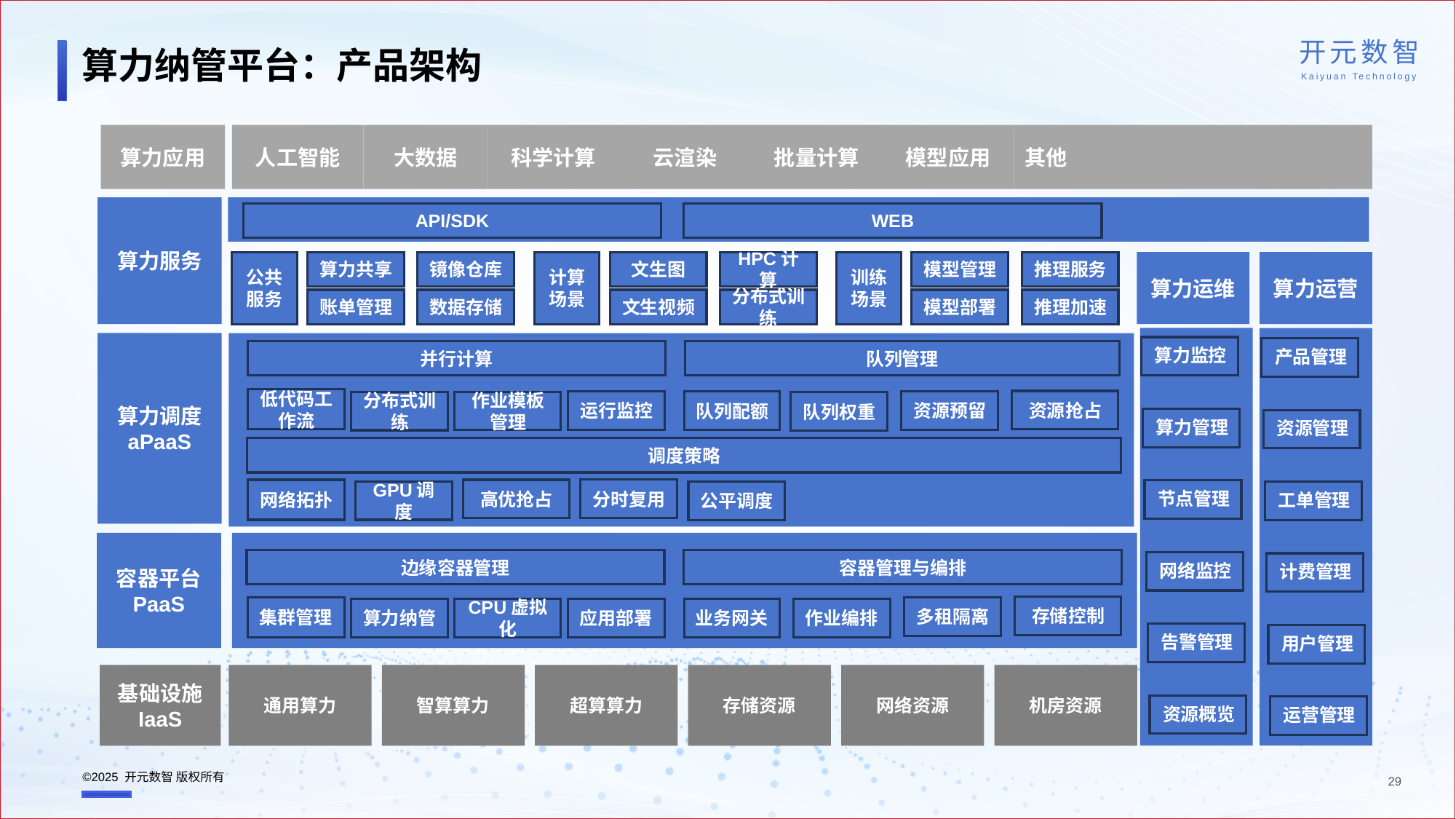

算力纳管平台：产品架构
算力应用
人工智能
大数据
科学计算
云渲染
批量计算
模型应用
其他

算力服务
API/SDK
WEB
公共服务
算力共享
镜像仓库
计算场景
文生图
HPC计算
训练场景
模型管理
推理服务
算力运维
算力运营
账单管理
数据存储
文生视频
分布式训练
模型部署
推理加速

算力调度
aPaaS

算力监控
产品管理
并行计算
队列管理
低代码工作流
资源抢占
资源预留
运行监控
队列配额
作业模板管理
分布式训练
队列权重
算力管理
资源管理
调度策略
分时复用
网络拓扑
高优抢占
节点管理
GPU调度
公平调度
工单管理
容器平台
PaaS

边缘容器管理
容器管理与编排
网络监控
计费管理
存储控制
集群管理
多租隔离
应用部署
算力纳管
CPU虚拟化
业务网关
作业编排
告警管理
用户管理
基础设施
IaaS
通用算力
智算算力
超算算力
存储资源
网络资源
机房资源
资源概览
运营管理